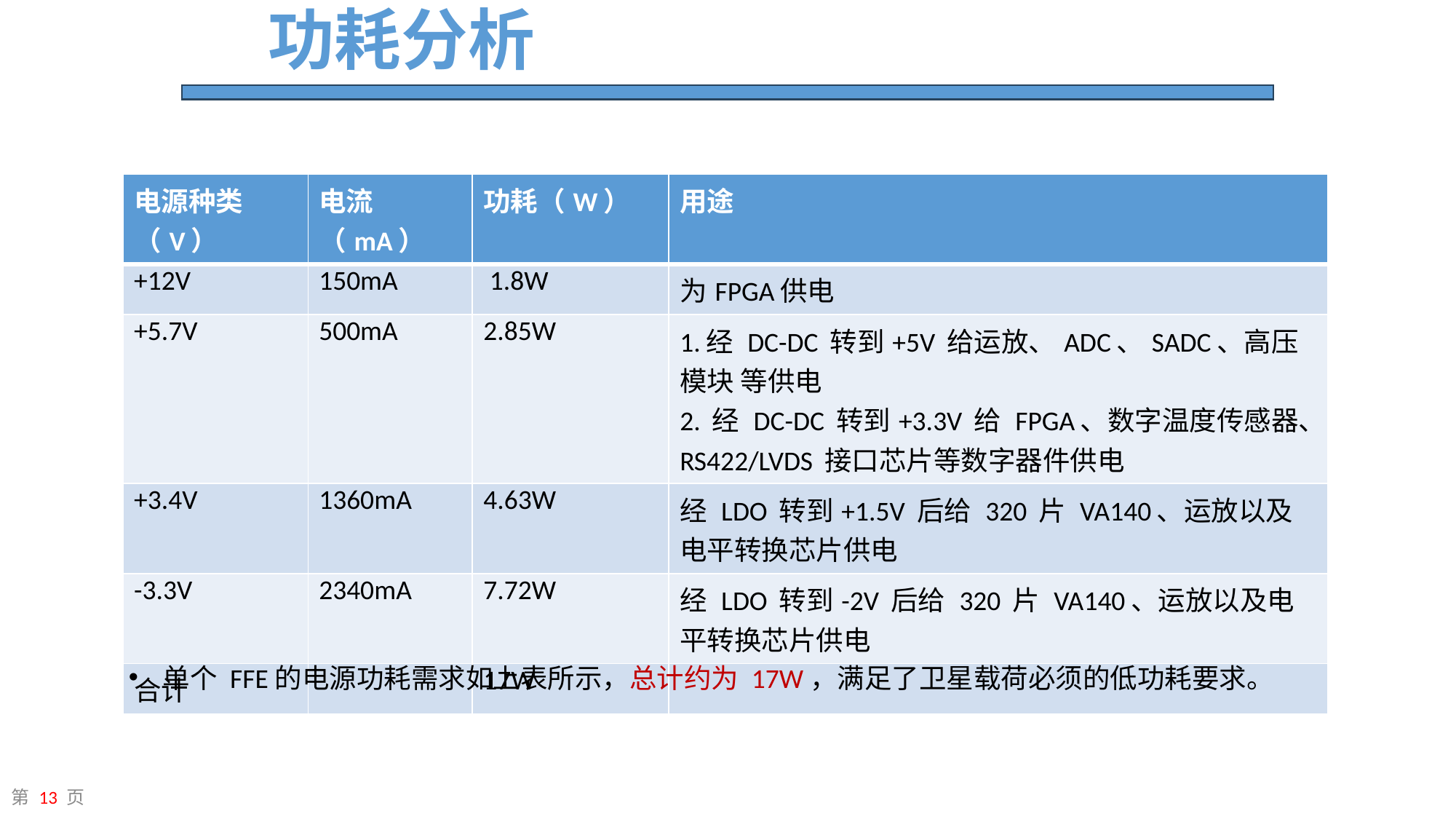

# 功耗分析

| 电源种类（V） | 电流（mA） | 功耗（W） | 用途 |
| --- | --- | --- | --- |
| +12V | 150mA | 1.8W | 为FPGA供电 |
| +5.7V | 500mA | 2.85W | 1.经 DC-DC 转到+5V 给运放、ADC、SADC、高压模块 等供电 2. 经 DC-DC 转到+3.3V 给 FPGA、数字温度传感器、RS422/LVDS 接口芯片等数字器件供电 |
| +3.4V | 1360mA | 4.63W | 经 LDO 转到+1.5V 后给 320 片 VA140、运放以及电平转换芯片供电 |
| -3.3V | 2340mA | 7.72W | 经 LDO 转到-2V 后给 320 片 VA140、运放以及电平转换芯片供电 |
| 合计 |  | 17W |  |
单个 FFE的电源功耗需求如上表所示，总计约为 17W，满足了卫星载荷必须的低功耗要求。
第 13 页